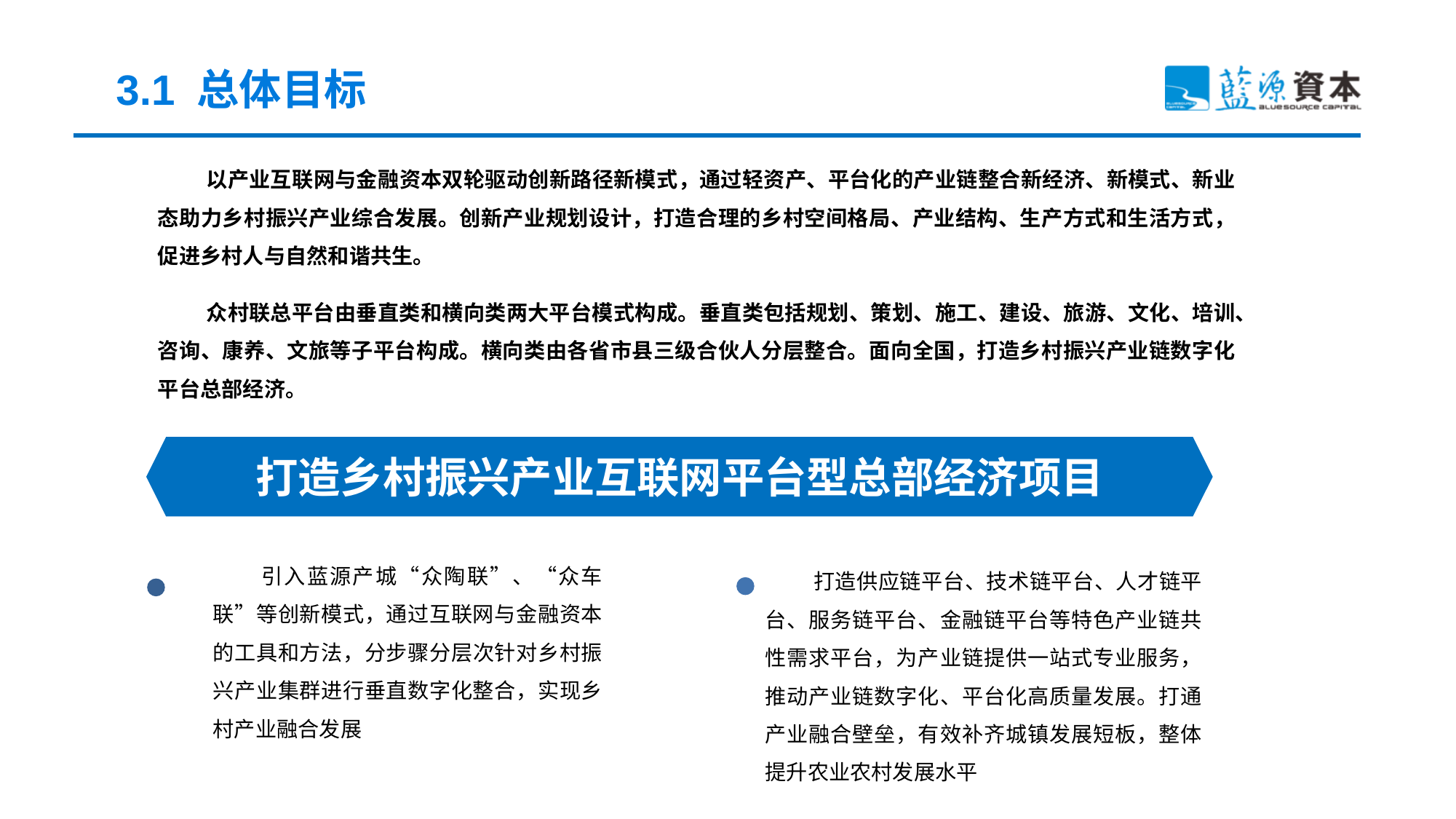

3.1 总体目标
以产业互联网与金融资本双轮驱动创新路径新模式，通过轻资产、平台化的产业链整合新经济、新模式、新业态助力乡村振兴产业综合发展。创新产业规划设计，打造合理的乡村空间格局、产业结构、生产方式和生活方式，促进乡村人与自然和谐共生。
众村联总平台由垂直类和横向类两大平台模式构成。垂直类包括规划、策划、施工、建设、旅游、文化、培训、咨询、康养、文旅等子平台构成。横向类由各省市县三级合伙人分层整合。面向全国，打造乡村振兴产业链数字化平台总部经济。

打造乡村振兴产业互联网平台型总部经济项目
引入蓝源产城“众陶联”、“众车联”等创新模式，通过互联网与金融资本的工具和方法，分步骤分层次针对乡村振兴产业集群进行垂直数字化整合，实现乡村产业融合发展
打造供应链平台、技术链平台、人才链平台、服务链平台、金融链平台等特色产业链共性需求平台，为产业链提供一站式专业服务，推动产业链数字化、平台化高质量发展。打通产业融合壁垒，有效补齐城镇发展短板，整体提升农业农村发展水平